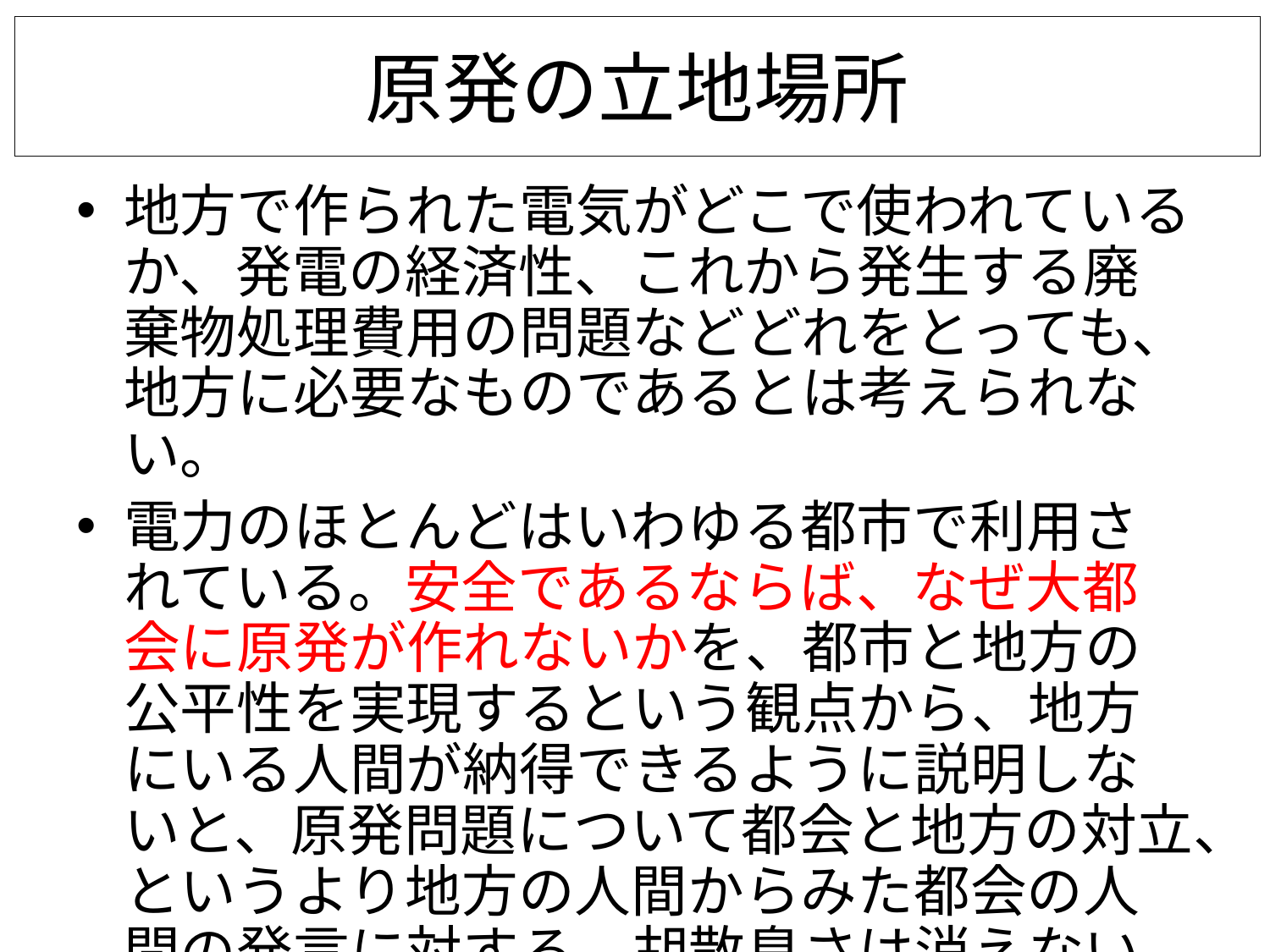

# 原発の立地場所
地方で作られた電気がどこで使われているか、発電の経済性、これから発生する廃棄物処理費用の問題などどれをとっても、地方に必要なものであるとは考えられない。
電力のほとんどはいわゆる都市で利用されている。安全であるならば、なぜ大都会に原発が作れないかを、都市と地方の公平性を実現するという観点から、地方にいる人間が納得できるように説明しないと、原発問題について都会と地方の対立、というより地方の人間からみた都会の人間の発言に対する、胡散臭さは消えない。